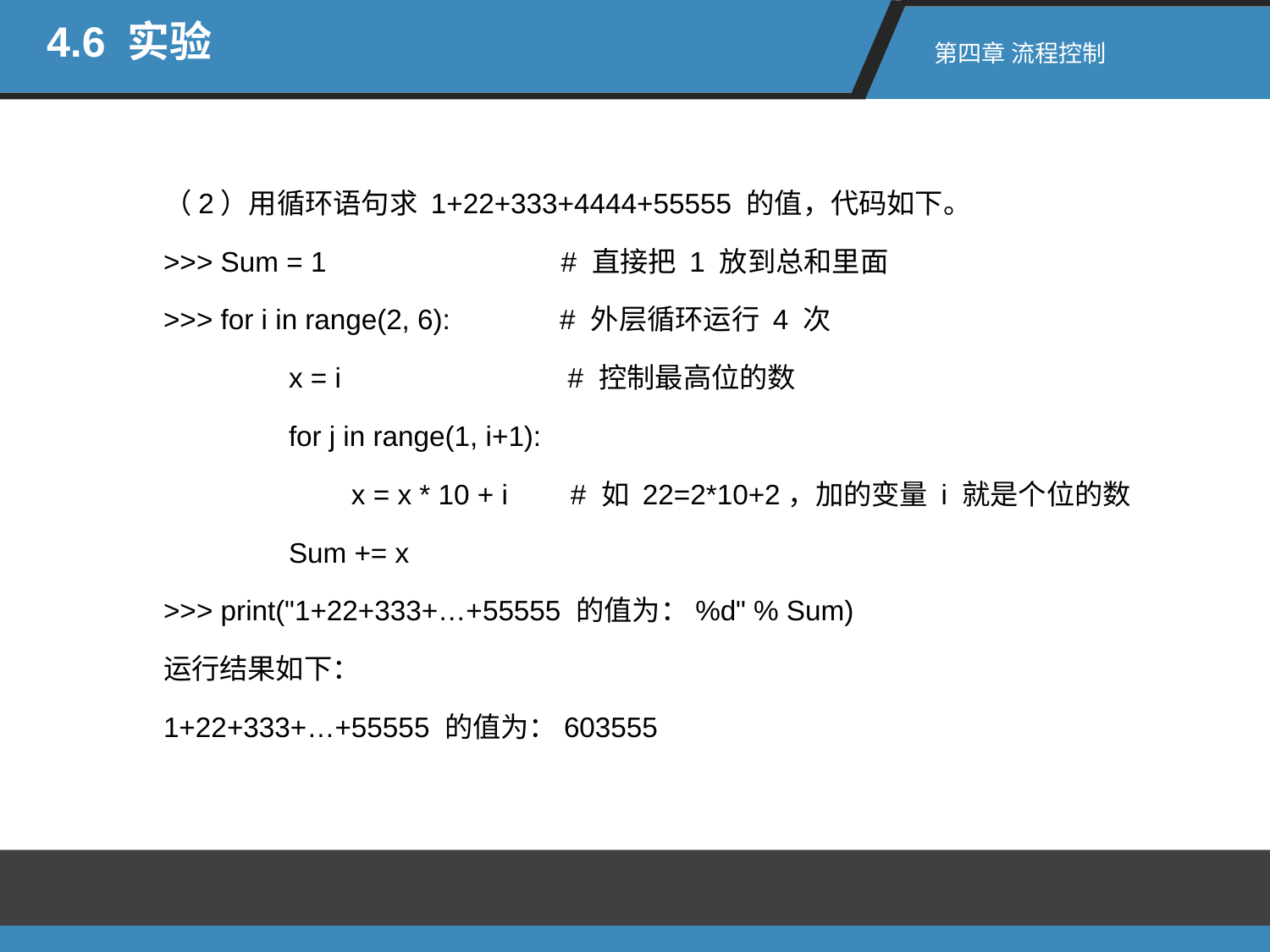

4.6 实验
第四章 流程控制
（2）用循环语句求 1+22+333+4444+55555 的值，代码如下。
>>> Sum = 1                              # 直接把 1 放到总和里面
>>> for i in range(2, 6):              # 外层循环运行 4 次
                x = i                             # 控制最高位的数
                for j in range(1, i+1):
                        x = x * 10 + i        # 如 22=2*10+2，加的变量 i 就是个位的数
                Sum += x
>>> print("1+22+333+…+55555 的值为：%d" % Sum)
运行结果如下：
1+22+333+…+55555 的值为：603555